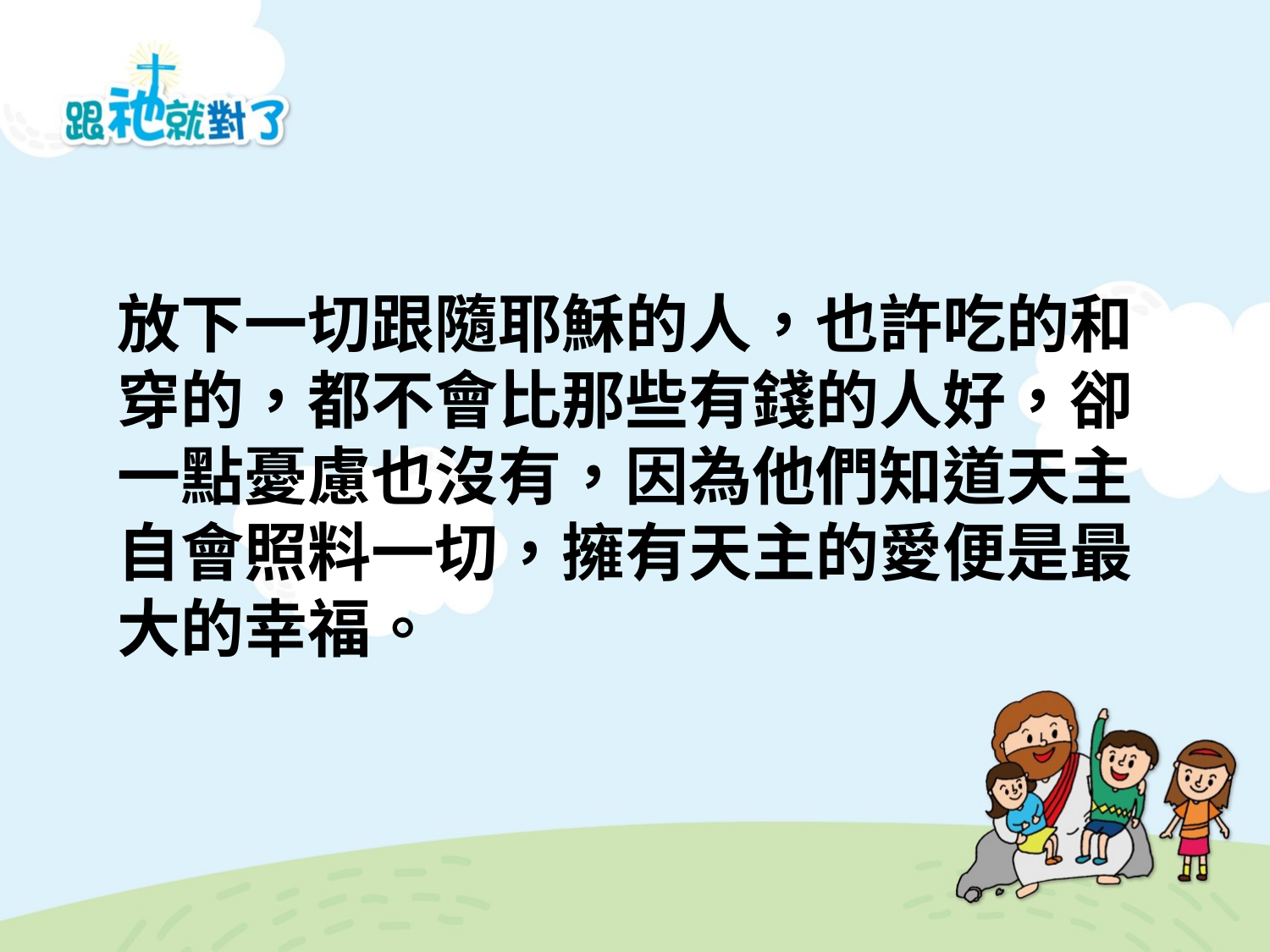

放下一切跟隨耶穌的人，也許吃的和穿的，都不會比那些有錢的人好，卻一點憂慮也沒有，因為他們知道天主自會照料一切，擁有天主的愛便是最大的幸福。